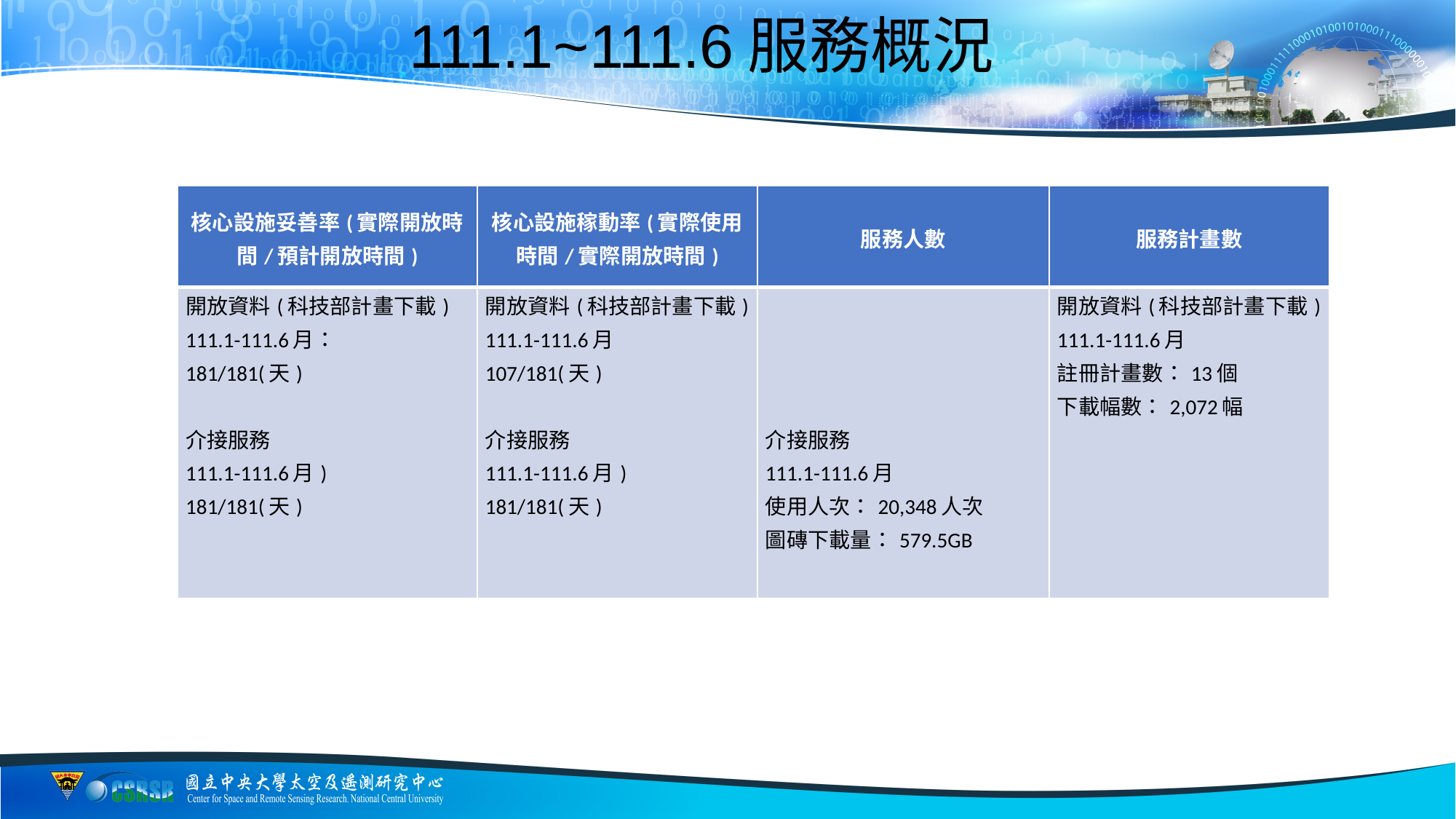

# 111.1~111.6服務概況
| 核心設施妥善率(實際開放時間/預計開放時間) | 核心設施稼動率(實際使用時間/實際開放時間) | 服務人數 | 服務計畫數 |
| --- | --- | --- | --- |
| 開放資料(科技部計畫下載) 111.1-111.6月： 181/181(天)   介接服務 111.1-111.6月) 181/181(天) | 開放資料(科技部計畫下載) 111.1-111.6月 107/181(天)   介接服務 111.1-111.6月) 181/181(天) | 介接服務 111.1-111.6月 使用人次：20,348人次 圖磚下載量：579.5GB | 開放資料(科技部計畫下載) 111.1-111.6月 註冊計畫數：13個 下載幅數：2,072幅 |